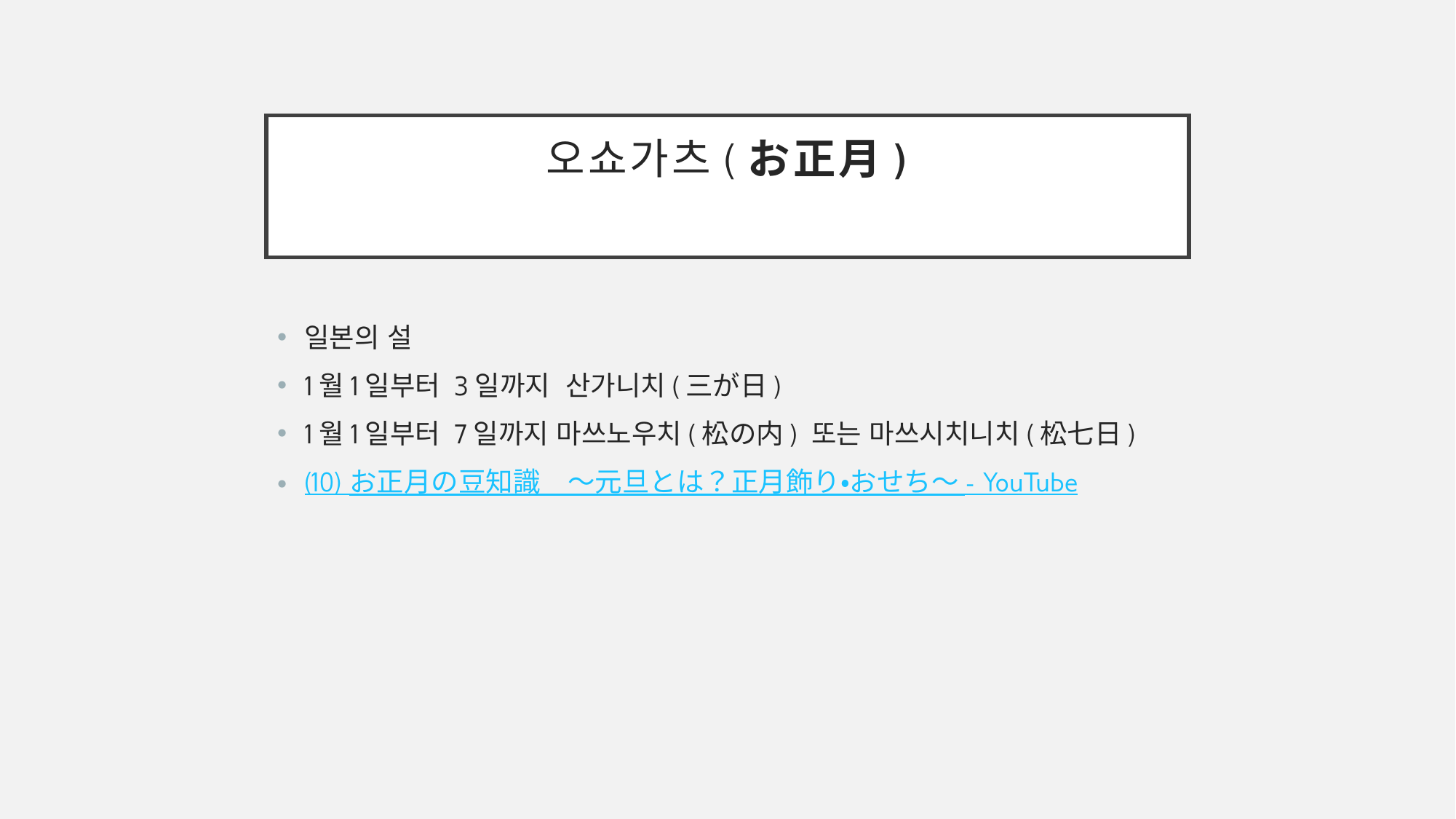

# 오쇼가츠(お正月)
일본의 설
1월1일부터 3일까지  산가니치(三が日)
1월1일부터 7일까지 마쓰노우치(松の内) 또는 마쓰시치니치(松七日)
(10) お正月の豆知識　～元旦とは？正月飾り・おせち～ - YouTube